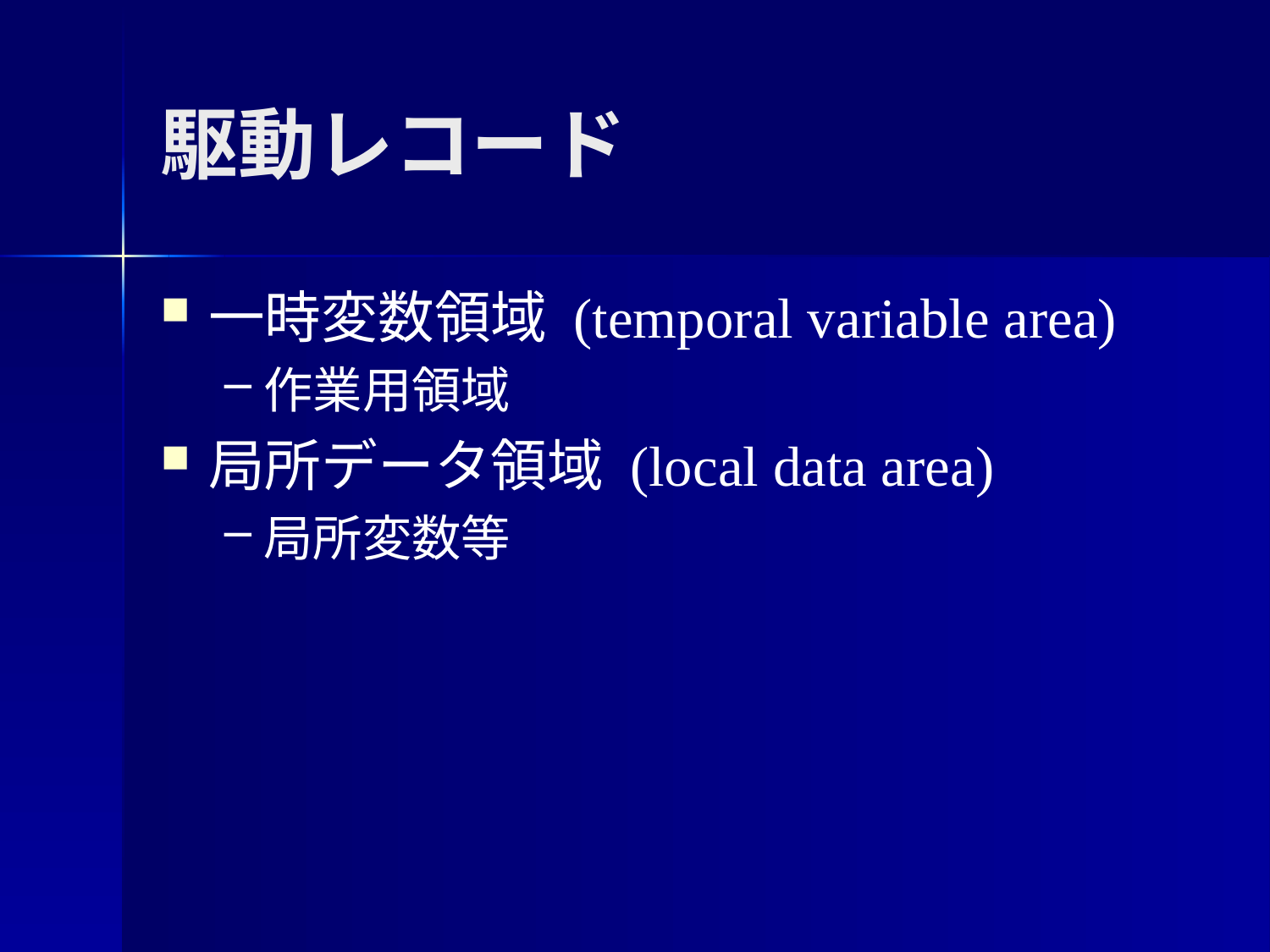

駆動レコード
一時変数領域 (temporal variable area)
作業用領域
局所データ領域 (local data area)
局所変数等